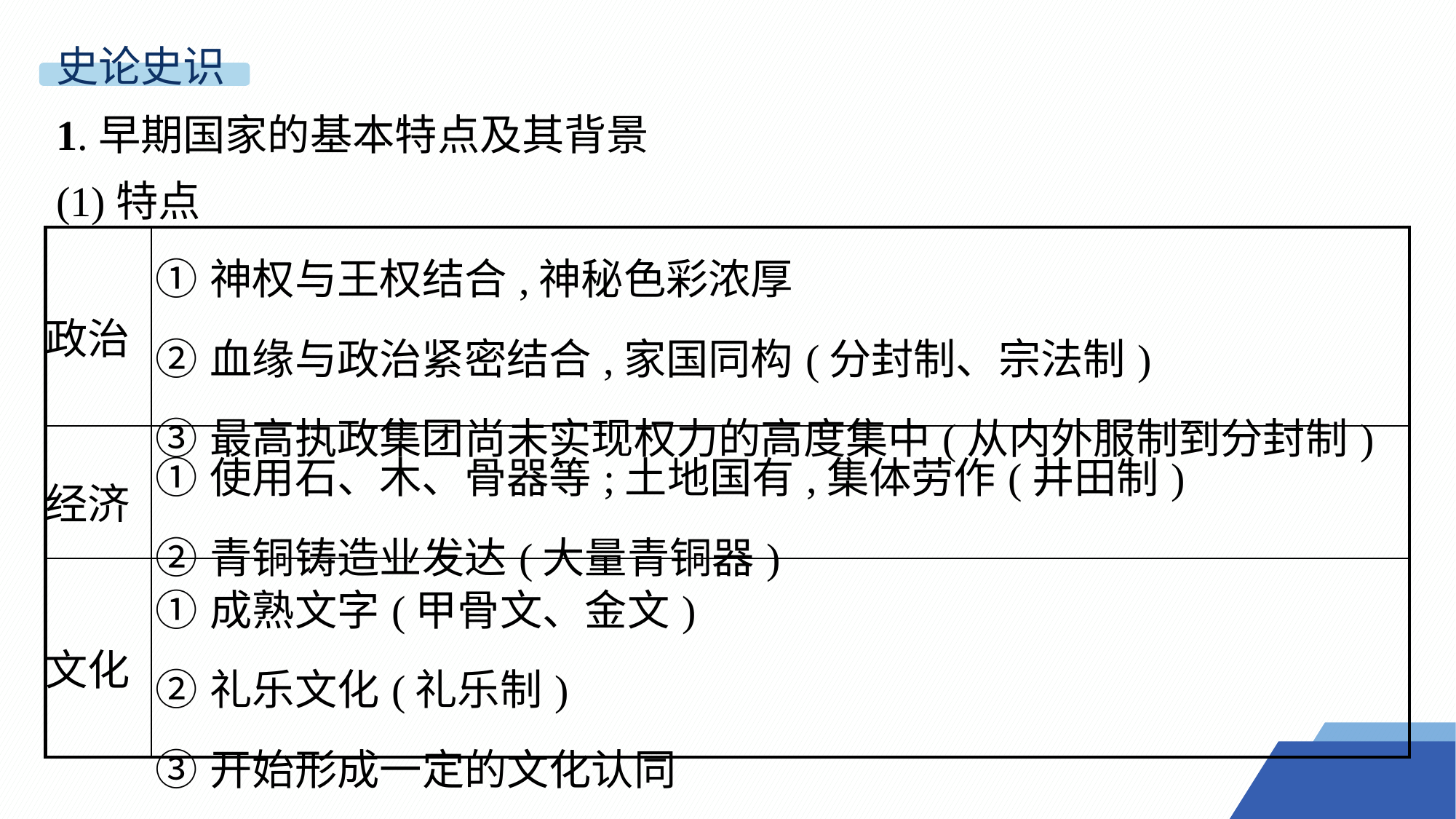

史论史识

1.早期国家的基本特点及其背景
(1)特点
| 政治 | ①神权与王权结合,神秘色彩浓厚 ②血缘与政治紧密结合,家国同构(分封制、宗法制) ③最高执政集团尚未实现权力的高度集中(从内外服制到分封制) |
| --- | --- |
| 经济 | ①使用石、木、骨器等;土地国有,集体劳作(井田制) ②青铜铸造业发达(大量青铜器) |
| 文化 | ①成熟文字(甲骨文、金文) ②礼乐文化(礼乐制) ③开始形成一定的文化认同 |